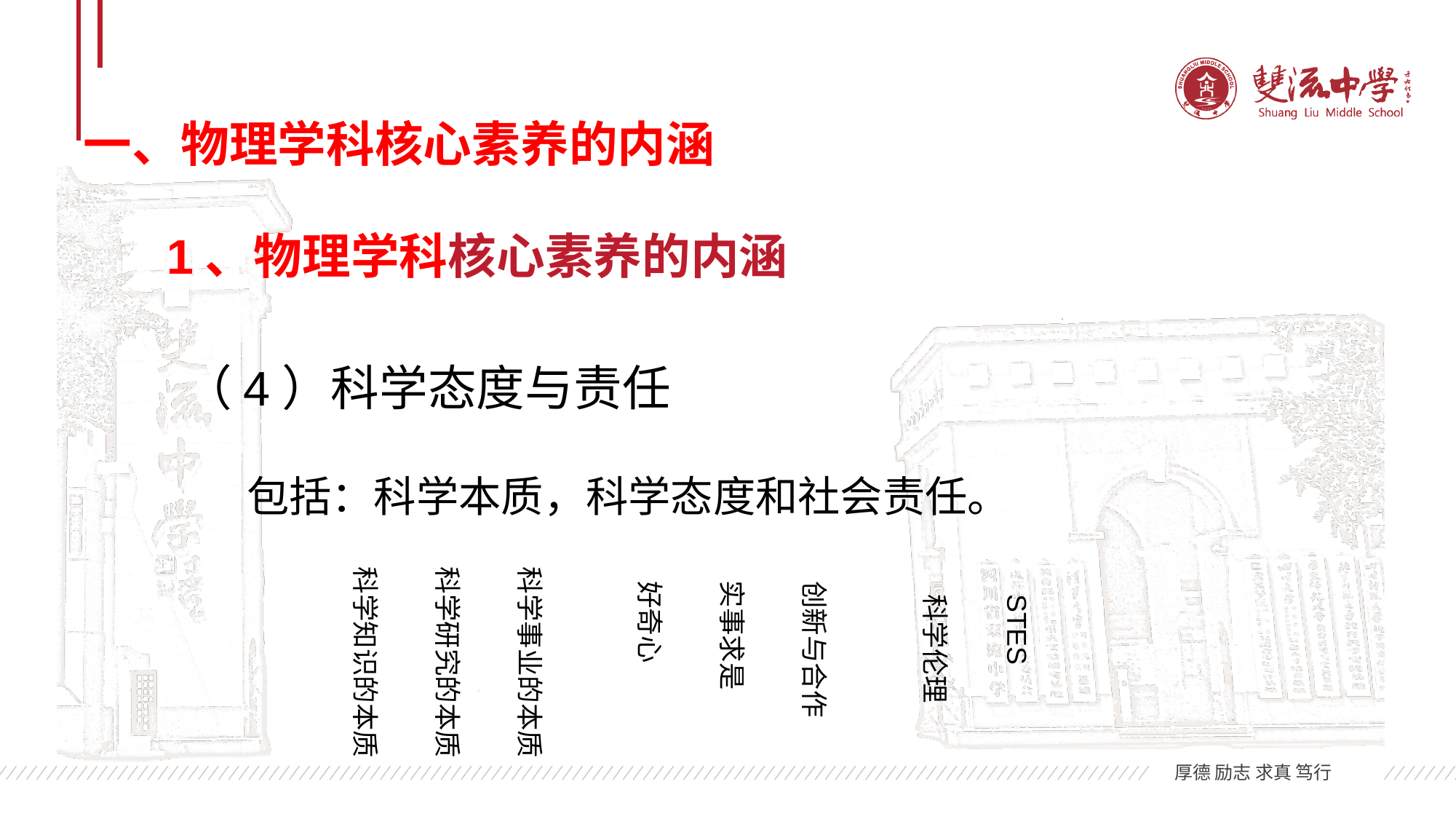

一、物理学科核心素养的内涵
1、物理学科核心素养的内涵
（4）科学态度与责任
包括：科学本质，科学态度和社会责任。
科学知识的本质
科学研究的本质
科学事业的本质
好奇心
实事求是
创新与合作
科学伦理
STES